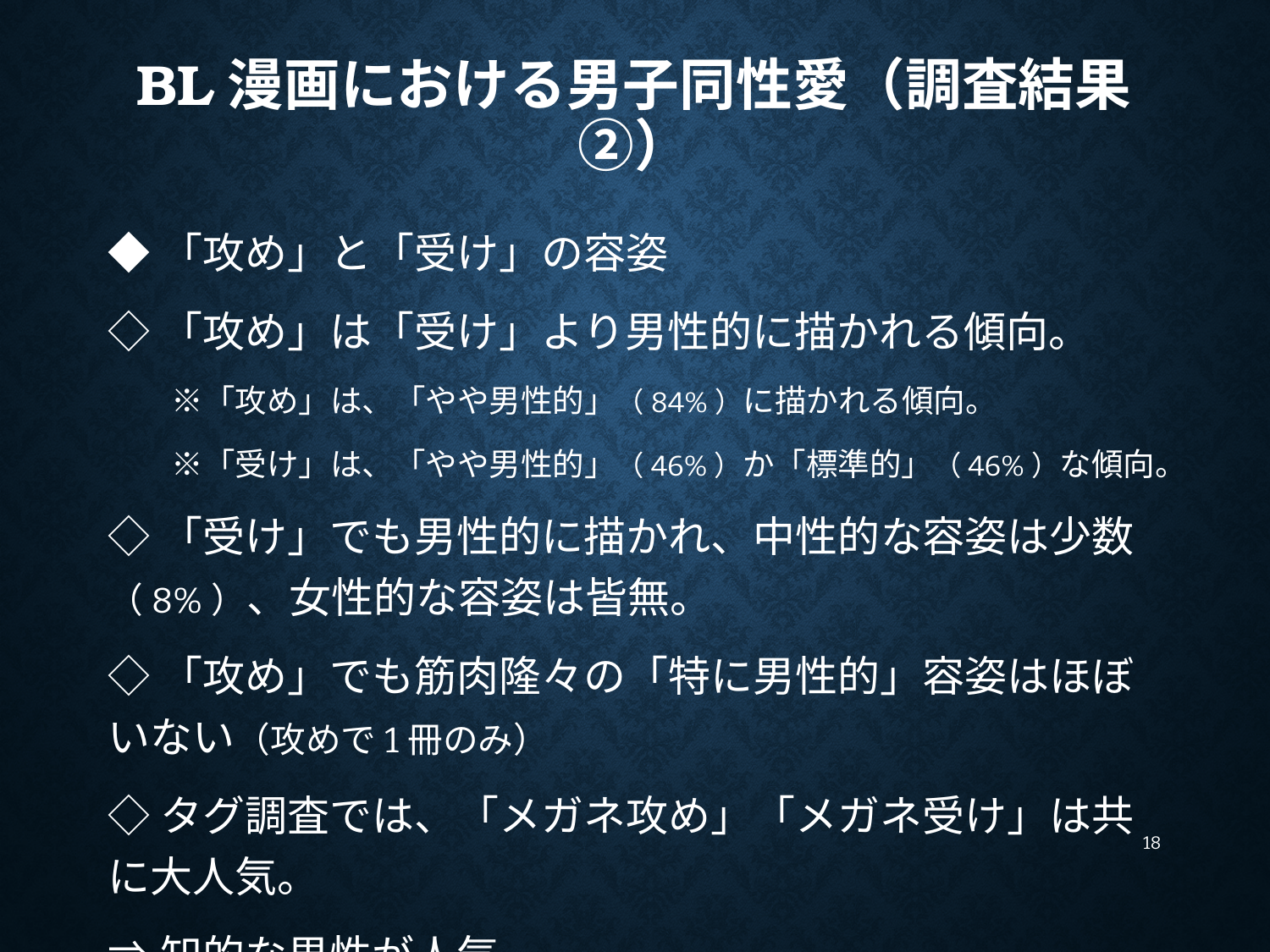

# BL漫画における男子同性愛（調査結果②）
◆「攻め」と「受け」の容姿
◇「攻め」は「受け」より男性的に描かれる傾向。
　　※「攻め」は、「やや男性的」（84%）に描かれる傾向。
　　※「受け」は、「やや男性的」（46%）か「標準的」（46%）な傾向。
◇「受け」でも男性的に描かれ、中性的な容姿は少数（8%）、女性的な容姿は皆無。
◇「攻め」でも筋肉隆々の「特に男性的」容姿はほぼいない（攻めで1冊のみ）
◇タグ調査では、「メガネ攻め」「メガネ受け」は共に大人気。
⇒知的な男性が人気。
18